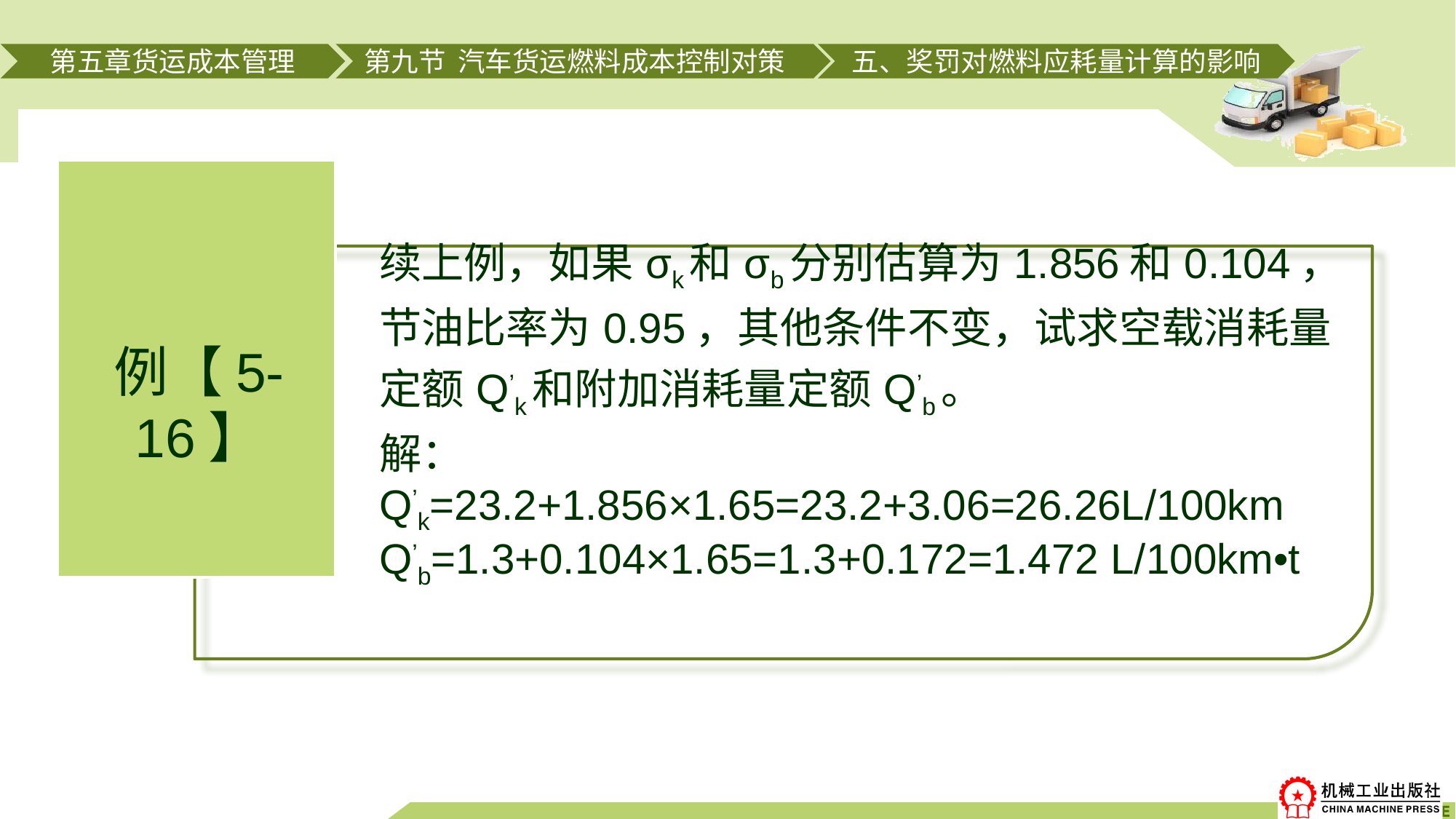

第五章货运成本管理
第九节  汽车货运燃料成本控制对策
五、奖罚对燃料应耗量计算的影响
表5-20
解：
Q’k=23.2+1.856×1.65=23.2+3.06=26.26L/100km
Q’b=1.3+0.104×1.65=1.3+0.172=1.472 L/100km•t

例【5-16】